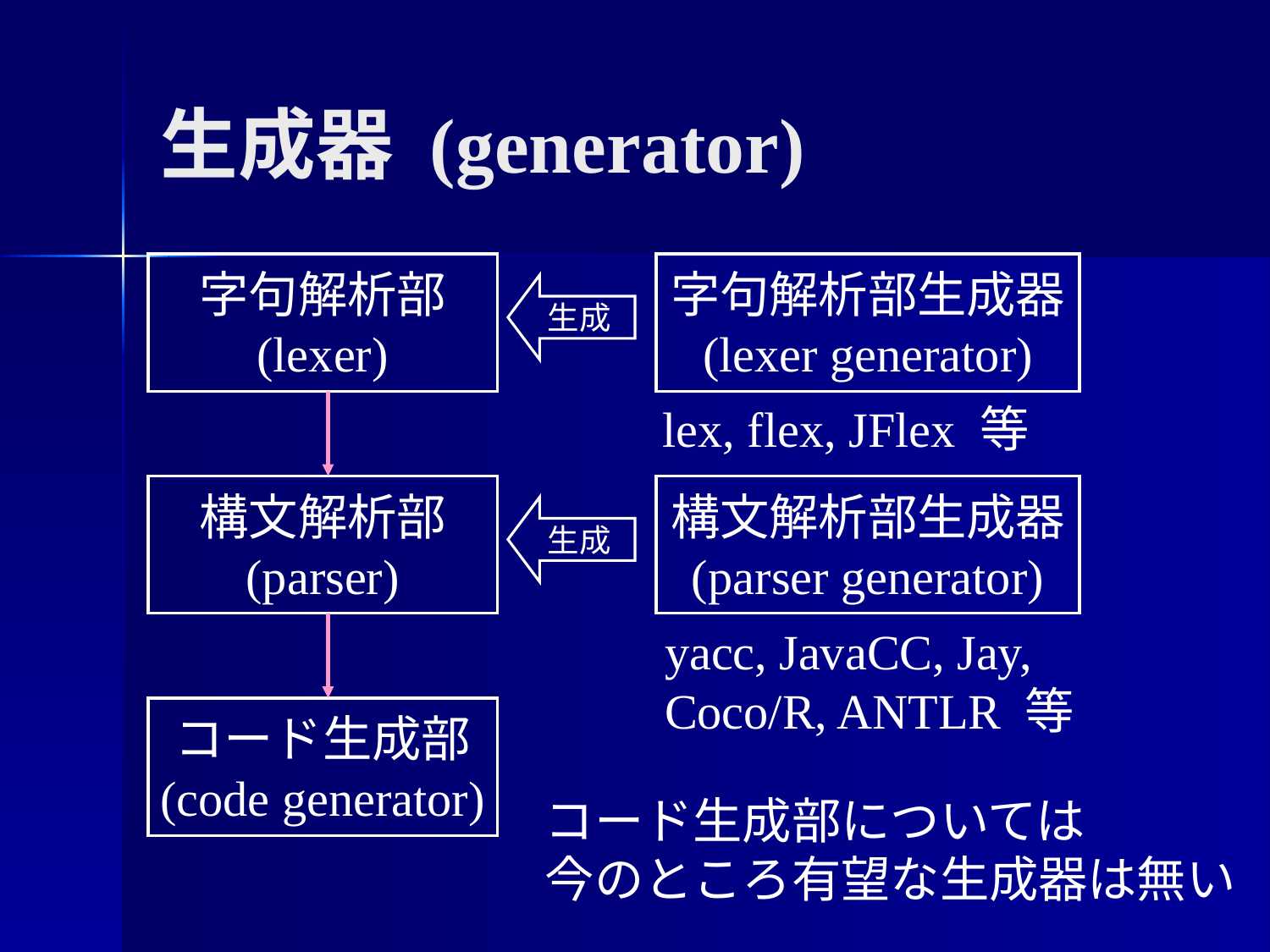

生成器 (generator)
字句解析部
(lexer)
字句解析部生成器
(lexer generator)
生成

lex, flex, JFlex 等
構文解析部
(parser)
構文解析部生成器
(parser generator)
生成

yacc, JavaCC, Jay,
Coco/R, ANTLR 等
コード生成部
(code generator)
コード生成部については
今のところ有望な生成器は無い